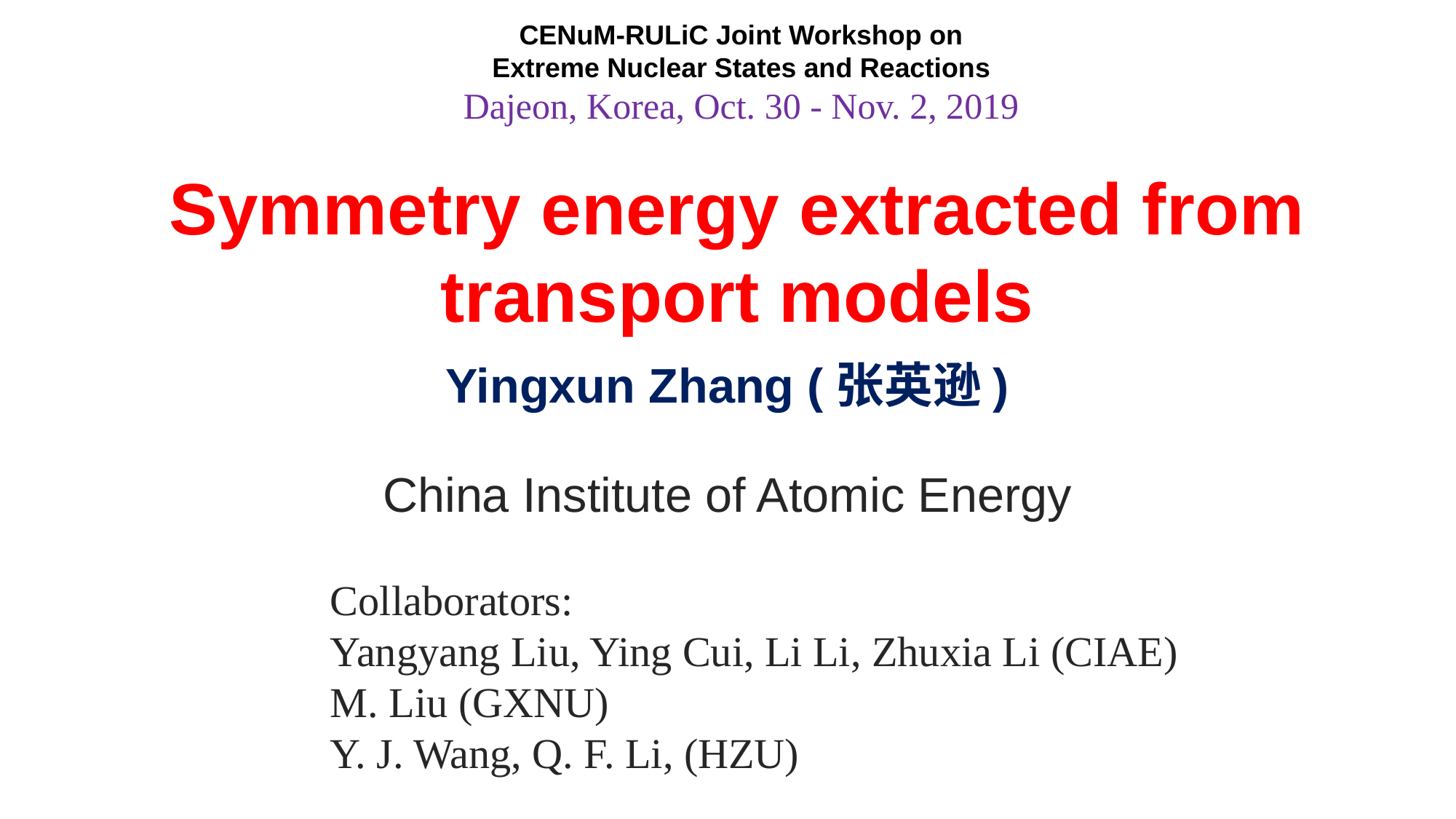

CENuM-RULiC Joint Workshop on
Extreme Nuclear States and Reactions
Dajeon, Korea, Oct. 30 - Nov. 2, 2019
Symmetry energy extracted from transport models
Yingxun Zhang (张英逊)
China Institute of Atomic Energy
Collaborators:
Yangyang Liu, Ying Cui, Li Li, Zhuxia Li (CIAE)
M. Liu (GXNU)
Y. J. Wang, Q. F. Li, (HZU)